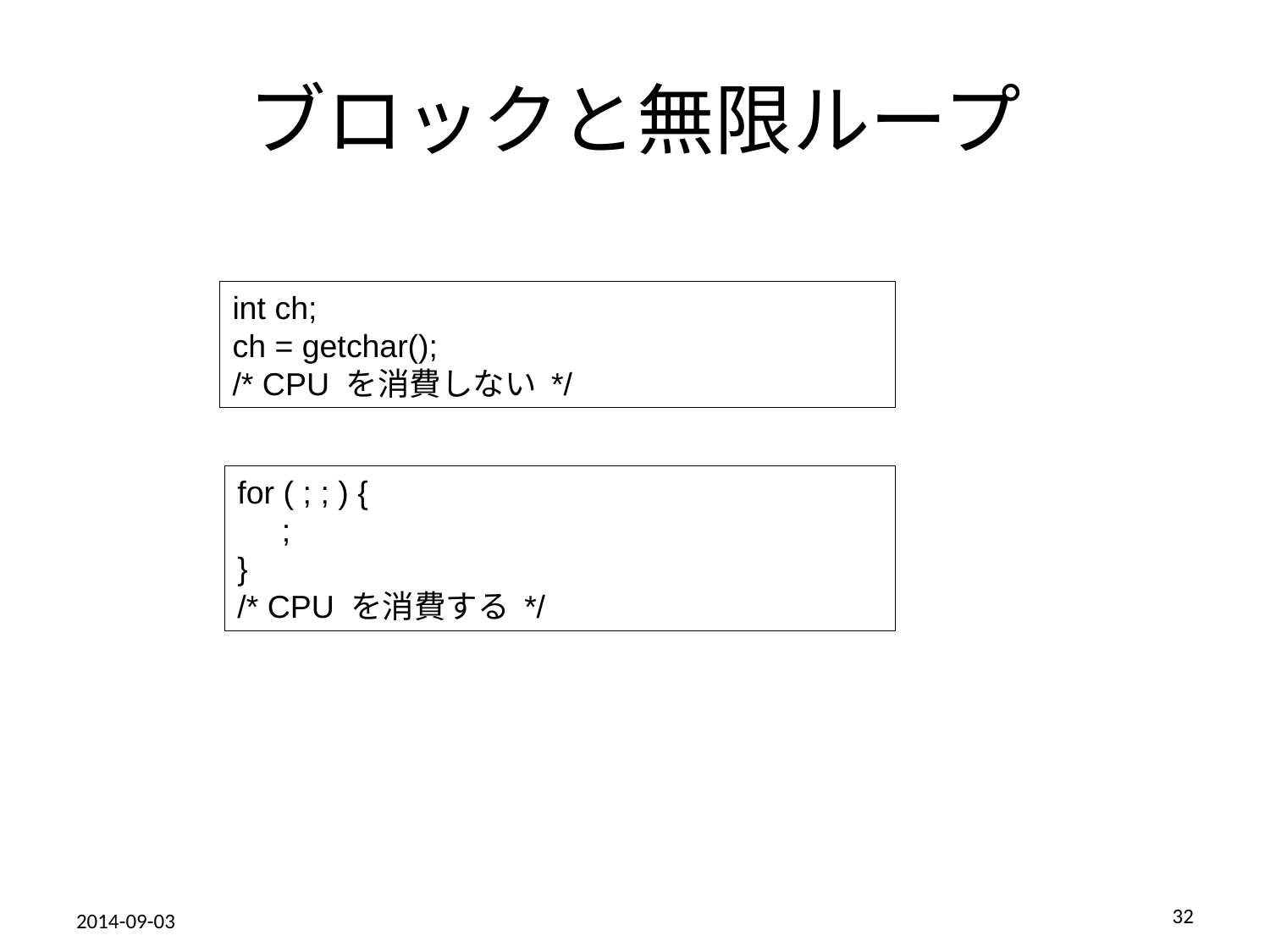

# ブロックと無限ループ
int ch;
ch = getchar();
/* CPU を消費しない */
for ( ; ; ) {
     ;
}
/* CPU を消費する */
32
2014-09-03